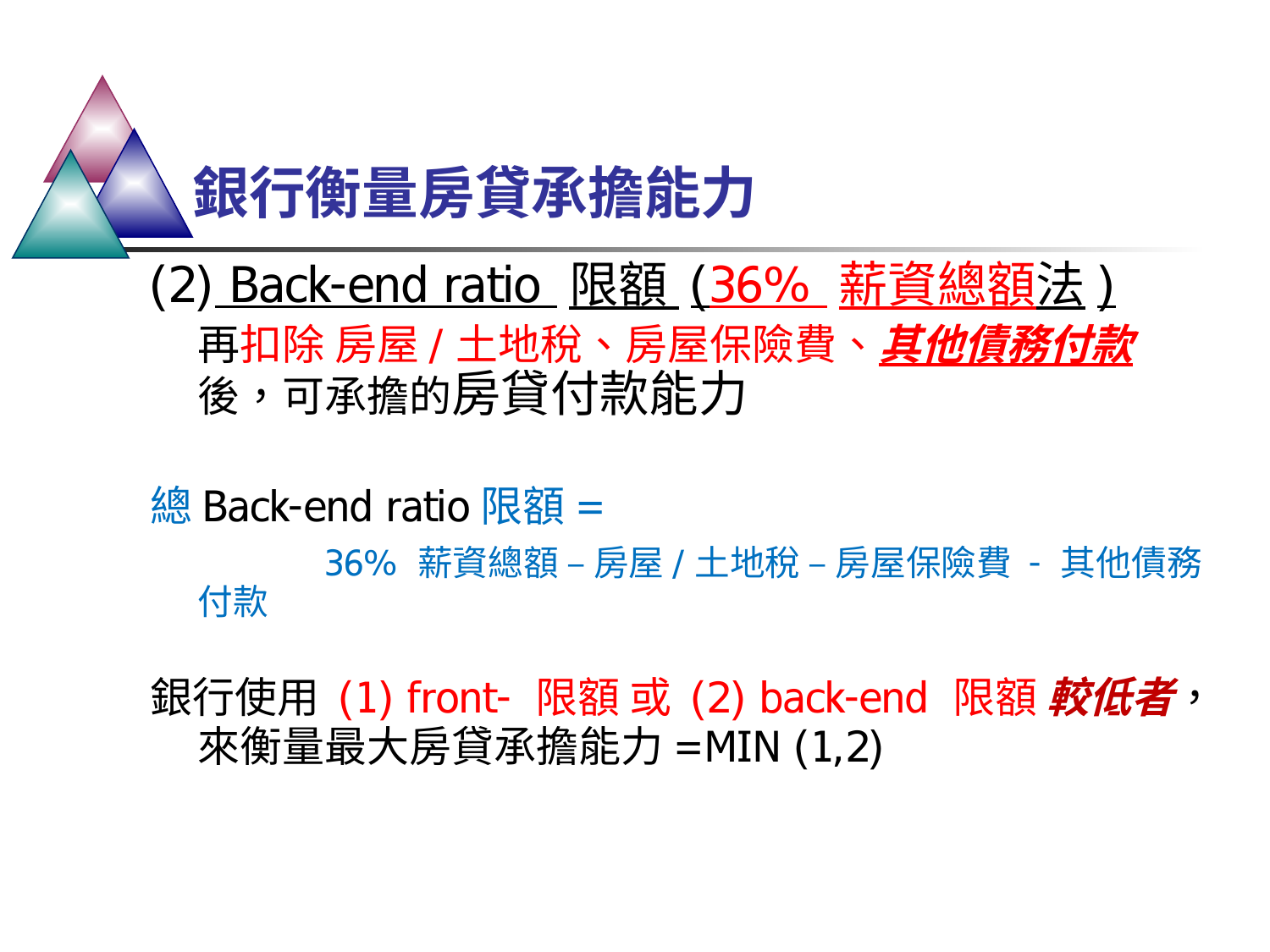

# 銀行衡量房貸承擔能力
(2) Back-end ratio 限額 (36% 薪資總額法)
	再扣除 房屋/土地稅、房屋保險費、其他債務付款 後，可承擔的房貸付款能力

總Back-end ratio限額=
		36% 薪資總額 – 房屋/土地稅 – 房屋保險費 - 其他債務付款

銀行使用 (1) front- 限額 或 (2) back-end 限額 較低者，
	來衡量最大房貸承擔能力=MIN (1,2)